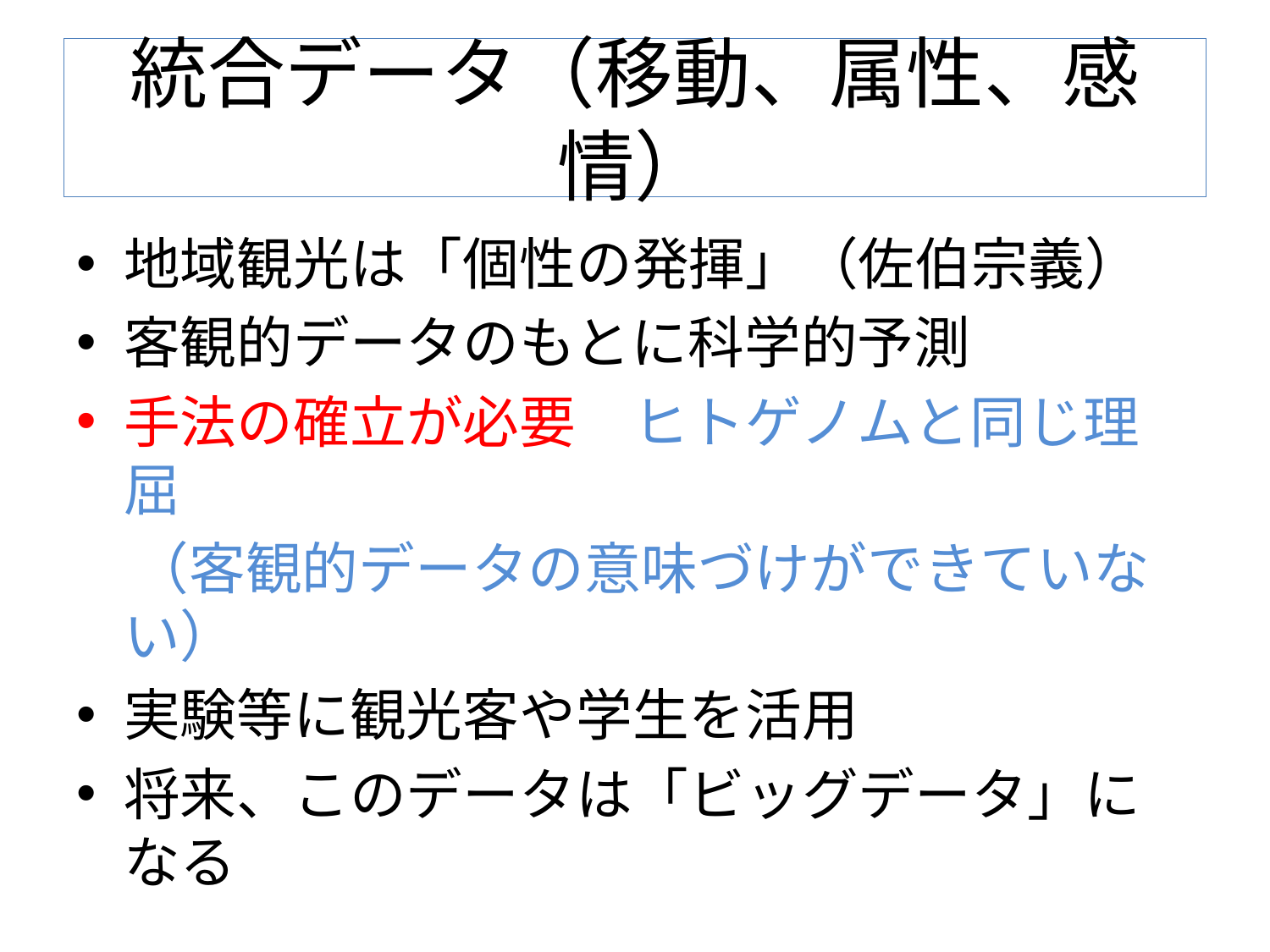

# 統合データ（移動、属性、感情）
地域観光は「個性の発揮」（佐伯宗義）
客観的データのもとに科学的予測
手法の確立が必要　ヒトゲノムと同じ理屈
　（客観的データの意味づけができていない）
実験等に観光客や学生を活用
将来、このデータは「ビッグデータ」になる